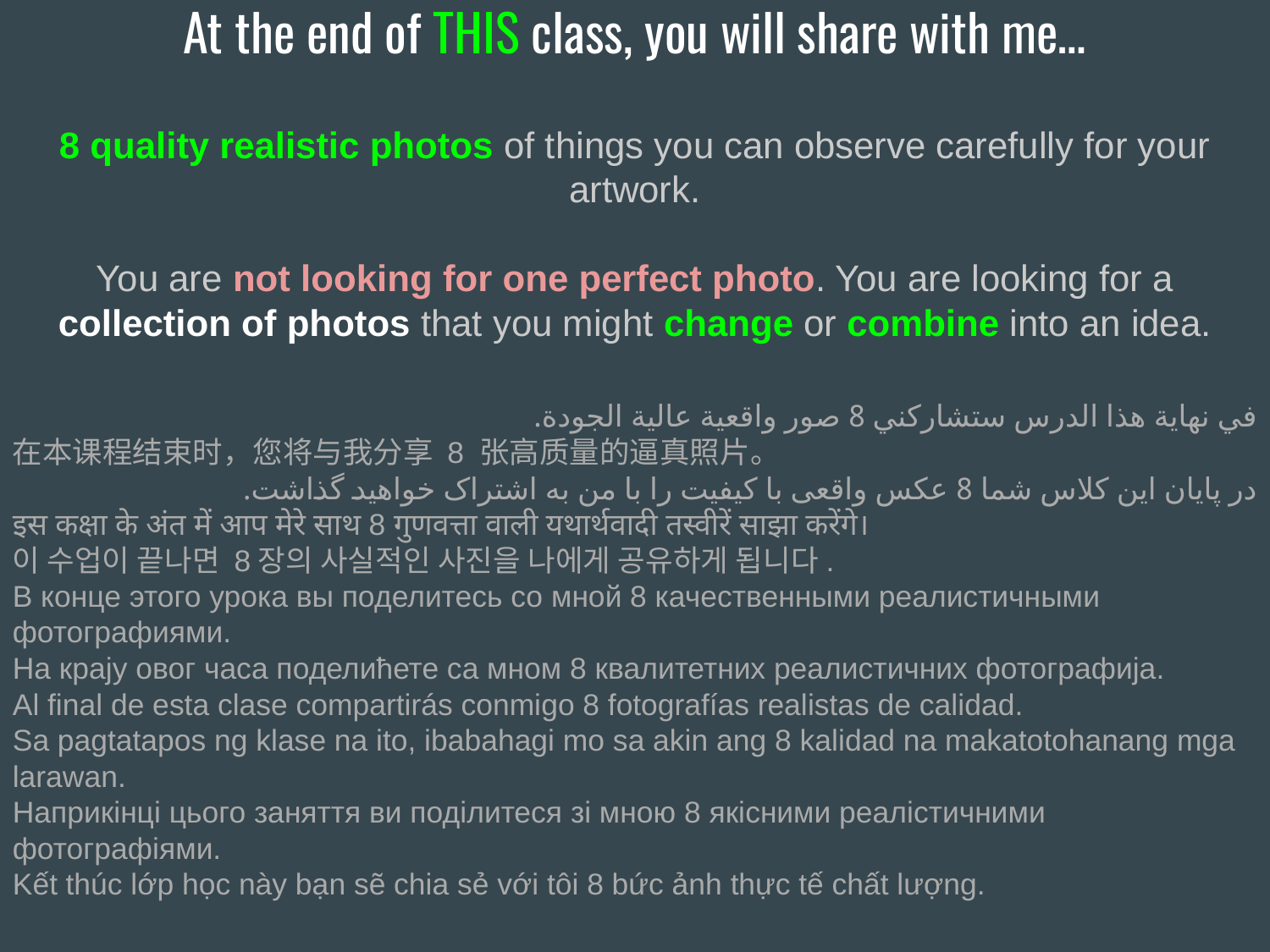

At the end of THIS class, you will share with me…

8 quality realistic photos of things you can observe carefully for your artwork.

You are not looking for one perfect photo. You are looking for a collection of photos that you might change or combine into an idea.
في نهاية هذا الدرس ستشاركني 8 صور واقعية عالية الجودة.
在本课程结束时，您将与我分享 8 张高质量的逼真照片。
در پایان این کلاس شما 8 عکس واقعی با کیفیت را با من به اشتراک خواهید گذاشت.
इस कक्षा के अंत में आप मेरे साथ 8 गुणवत्ता वाली यथार्थवादी तस्वीरें साझा करेंगे।
이 수업이 끝나면 8장의 사실적인 사진을 나에게 공유하게 됩니다.
В конце этого урока вы поделитесь со мной 8 качественными реалистичными фотографиями.
На крају овог часа поделићете са мном 8 квалитетних реалистичних фотографија.
Al final de esta clase compartirás conmigo 8 fotografías realistas de calidad.
Sa pagtatapos ng klase na ito, ibabahagi mo sa akin ang 8 kalidad na makatotohanang mga larawan.
Наприкінці цього заняття ви поділитеся зі мною 8 якісними реалістичними фотографіями.
Kết thúc lớp học này bạn sẽ chia sẻ với tôi 8 bức ảnh thực tế chất lượng.